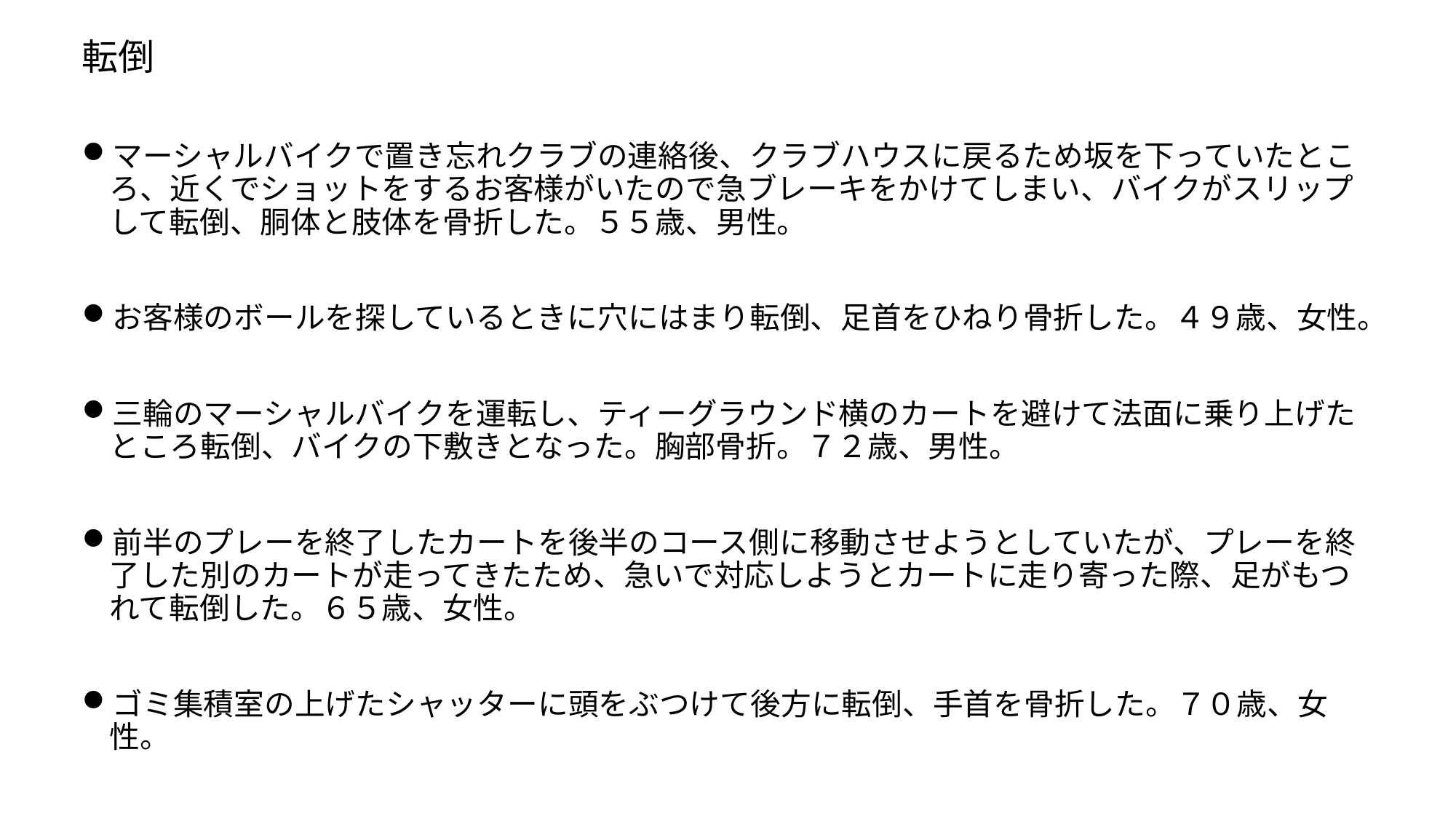

転倒

マーシャルバイクで置き忘れクラブの連絡後、クラブハウスに戻るため坂を下っていたところ、近くでショットをするお客様がいたので急ブレーキをかけてしまい、バイクがスリップして転倒、胴体と肢体を骨折した。５５歳、男性。

お客様のボールを探しているときに穴にはまり転倒、足首をひねり骨折した。４９歳、女性。

三輪のマーシャルバイクを運転し、ティーグラウンド横のカートを避けて法面に乗り上げたところ転倒、バイクの下敷きとなった。胸部骨折。７２歳、男性。

前半のプレーを終了したカートを後半のコース側に移動させようとしていたが、プレーを終了した別のカートが走ってきたため、急いで対応しようとカートに走り寄った際、足がもつれて転倒した。６５歳、女性。

ゴミ集積室の上げたシャッターに頭をぶつけて後方に転倒、手首を骨折した。７０歳、女性。